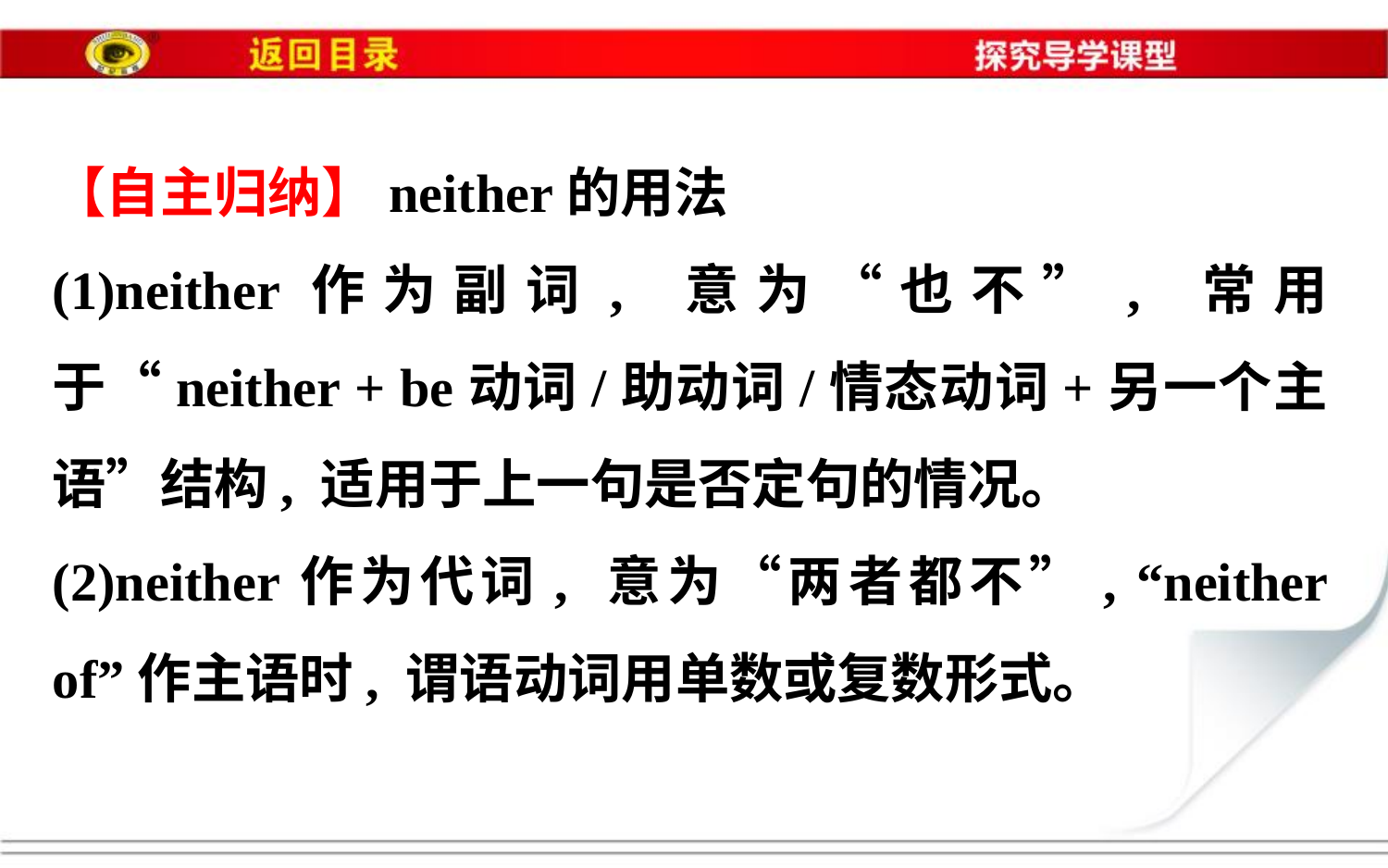

【自主归纳】neither的用法
(1)neither作为副词, 意为“也不”, 常用于“neither + be动词/助动词/情态动词+另一个主语”结构, 适用于上一句是否定句的情况。
(2)neither作为代词, 意为“两者都不”, “neither of”作主语时, 谓语动词用单数或复数形式。